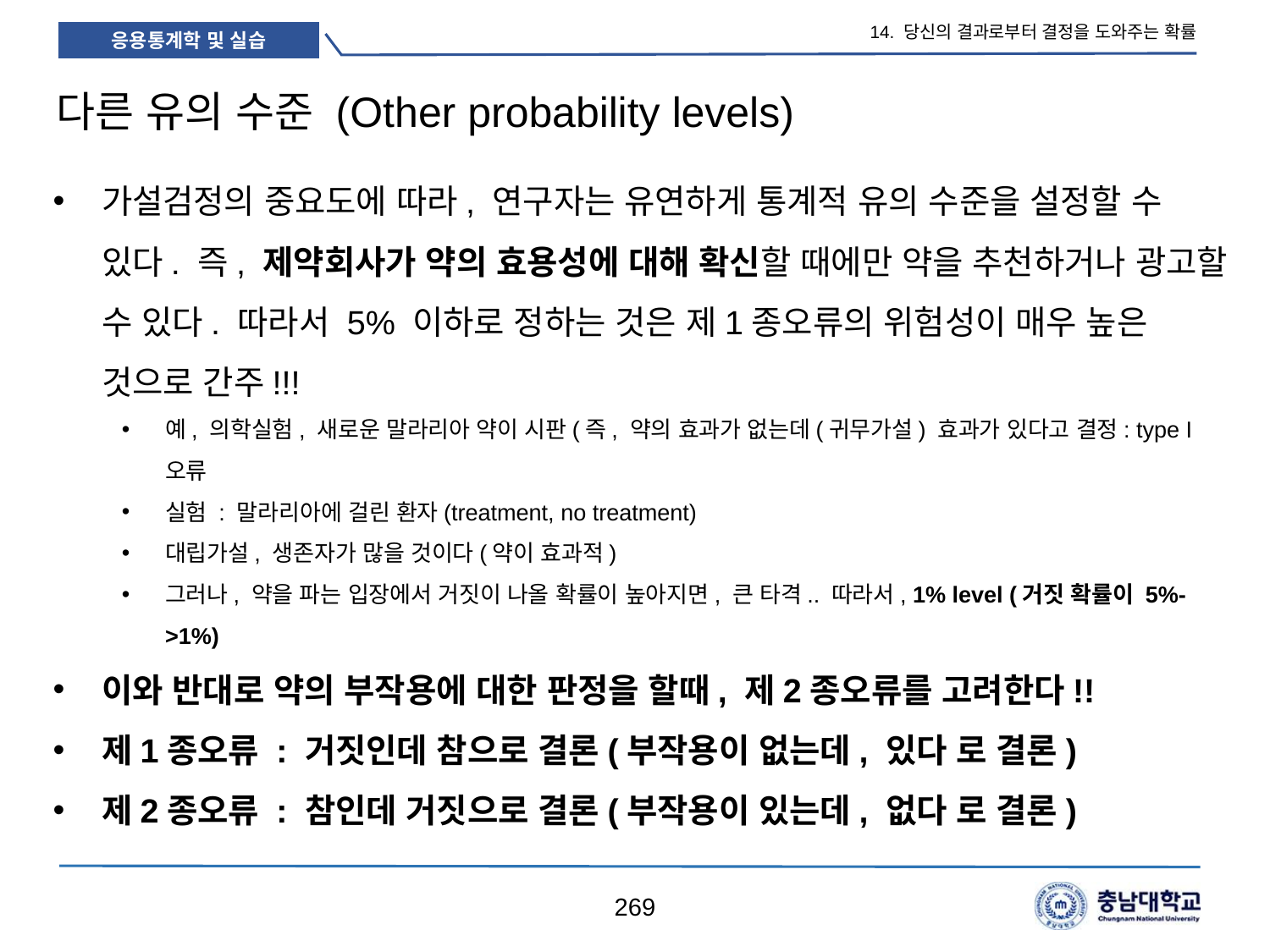

14. 당신의 결과로부터 결정을 도와주는 확률
# 다른 유의 수준 (Other probability levels)
가설검정의 중요도에 따라, 연구자는 유연하게 통계적 유의 수준을 설정할 수 있다. 즉, 제약회사가 약의 효용성에 대해 확신할 때에만 약을 추천하거나 광고할 수 있다. 따라서 5% 이하로 정하는 것은 제1종오류의 위험성이 매우 높은 것으로 간주!!!
예, 의학실험, 새로운 말라리아 약이 시판(즉, 약의 효과가 없는데(귀무가설) 효과가 있다고 결정: type I 오류
실험 : 말라리아에 걸린 환자(treatment, no treatment)
대립가설, 생존자가 많을 것이다(약이 효과적)
그러나, 약을 파는 입장에서 거짓이 나올 확률이 높아지면, 큰 타격.. 따라서, 1% level (거짓 확률이 5%->1%)
이와 반대로 약의 부작용에 대한 판정을 할때, 제2종오류를 고려한다!!
제1종오류 : 거짓인데 참으로 결론(부작용이 없는데, 있다 로 결론)
제2종오류 : 참인데 거짓으로 결론(부작용이 있는데, 없다 로 결론)
269